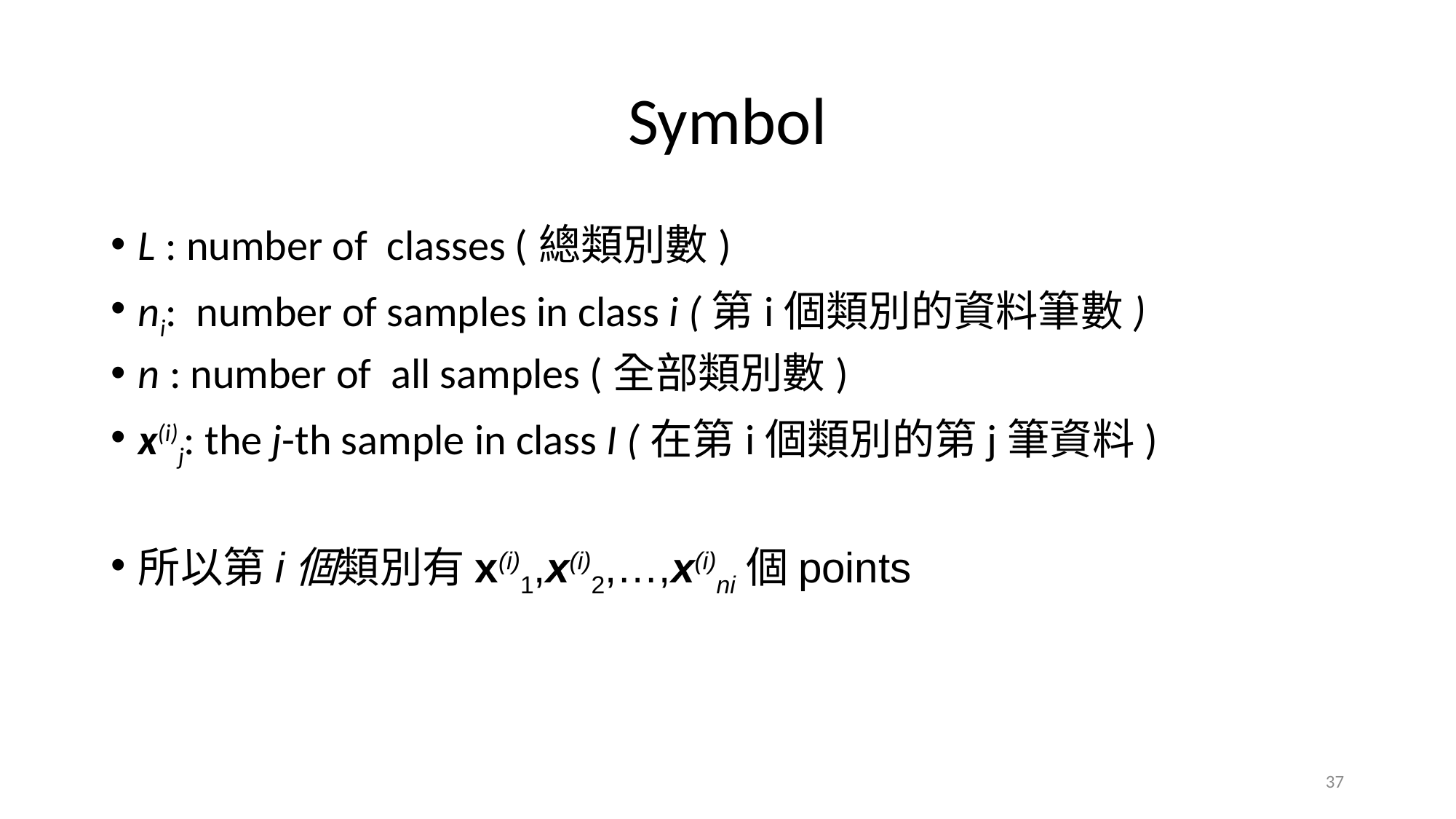

# Symbol
L : number of  classes (總類別數)
ni:  number of samples in class i (第i個類別的資料筆數)
n : number of  all samples (全部類別數)
x(i)j: the j-th sample in class I (在第i個類別的第j筆資料)

所以第i個類別有x(i)1,x(i)2,…,x(i)ni個points

37